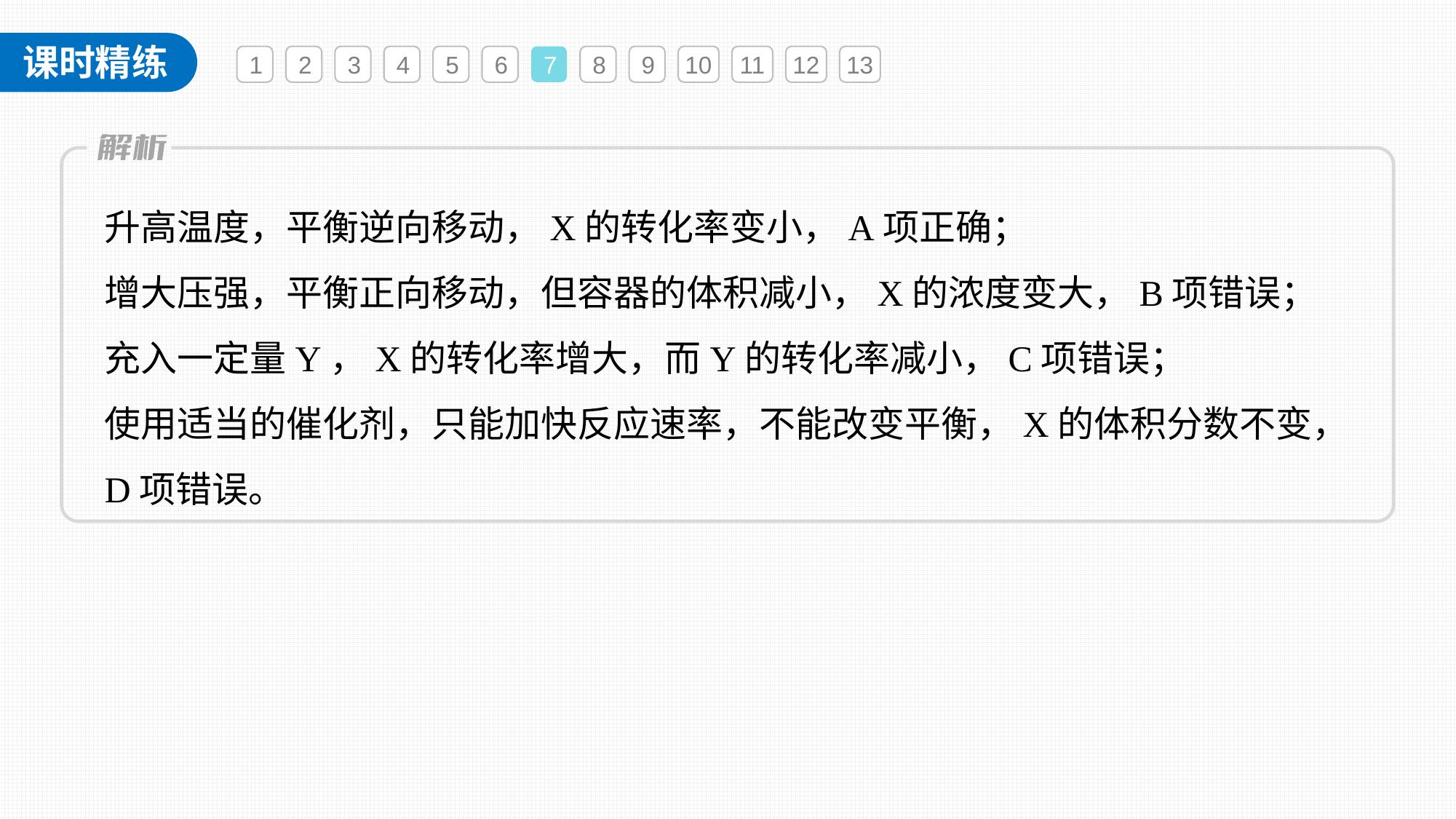

1
2
3
4
5
6
7
8
9
10
11
12
13

升高温度，平衡逆向移动，X的转化率变小，A项正确；
增大压强，平衡正向移动，但容器的体积减小，X的浓度变大，B项错误；
充入一定量Y，X的转化率增大，而Y的转化率减小，C项错误；
使用适当的催化剂，只能加快反应速率，不能改变平衡，X的体积分数不变，D项错误。